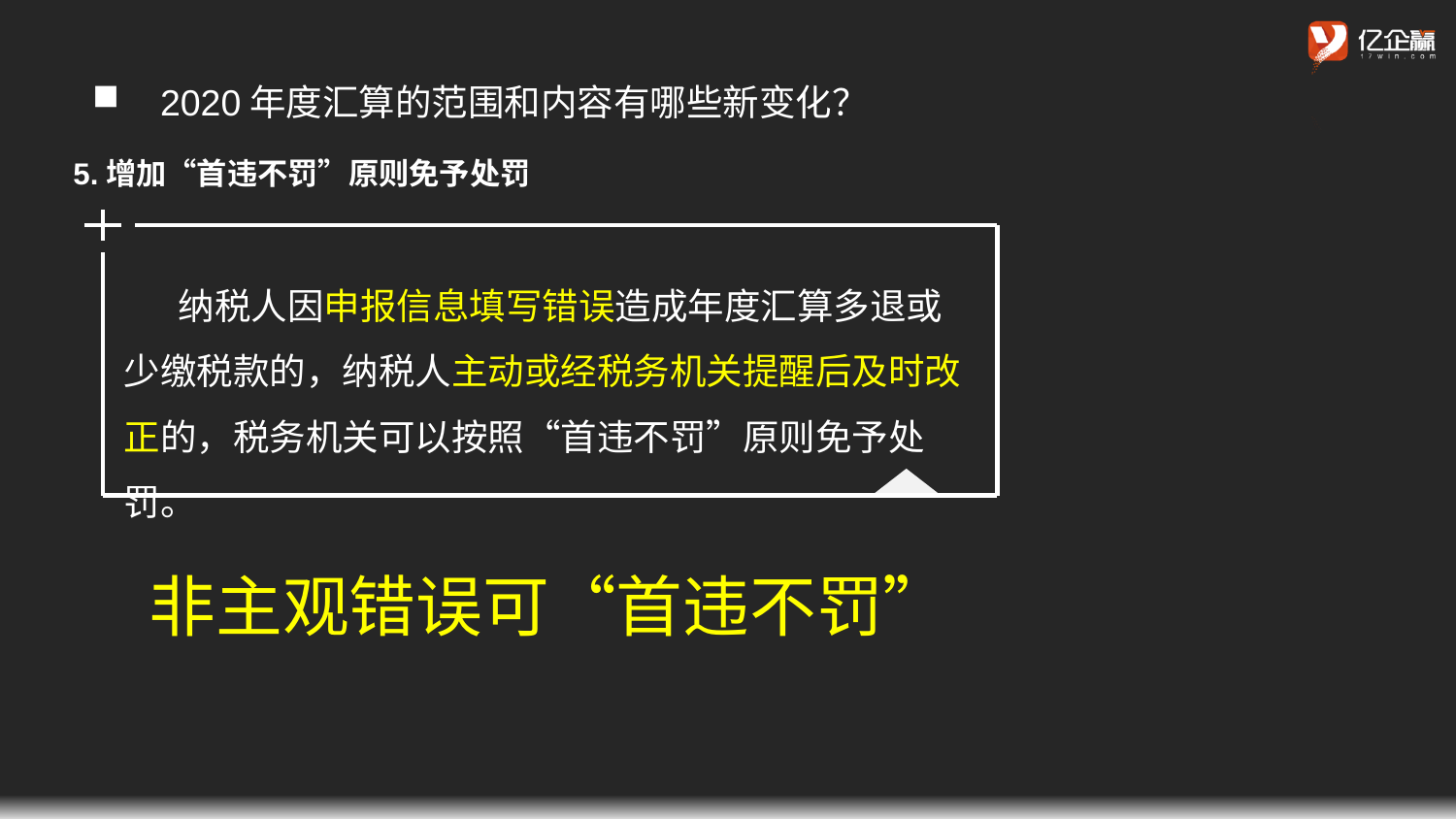

2020年度汇算的范围和内容有哪些新变化？
5.增加“首违不罚”原则免予处罚

纳税人因申报信息填写错误造成年度汇算多退或少缴税款的，纳税人主动或经税务机关提醒后及时改正的，税务机关可以按照“首违不罚”原则免予处罚。
非主观错误可“首违不罚”